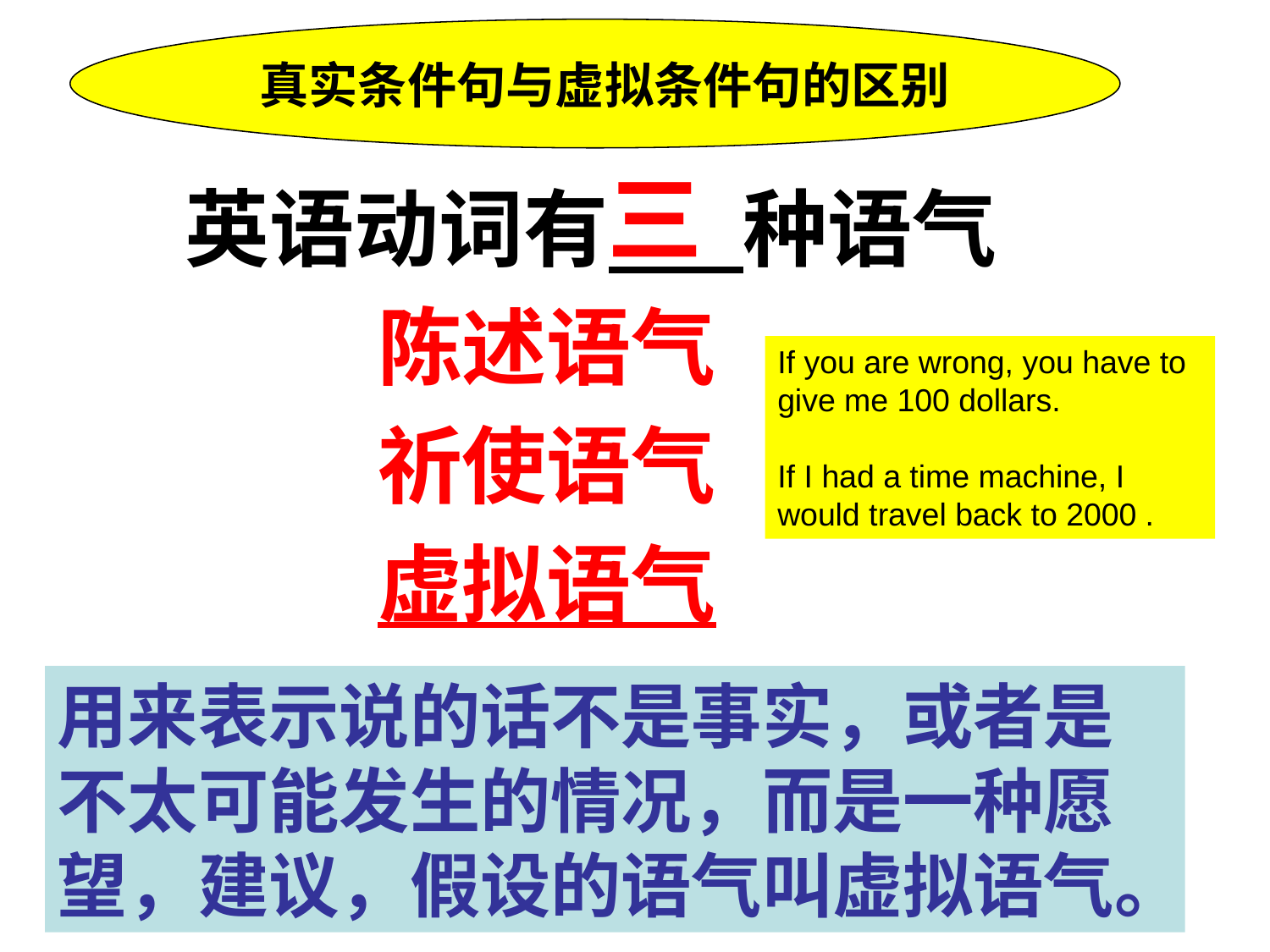

真实条件句与虚拟条件句的区别
三
 英语动词有       种语气
           陈述语气
           祈使语气
           虚拟语气
If you are wrong, you have to give me 100 dollars.

If I had a time machine, I would travel back to 2000 .
用来表示说的话不是事实，或者是不太可能发生的情况，而是一种愿望，建议，假设的语气叫虚拟语气。